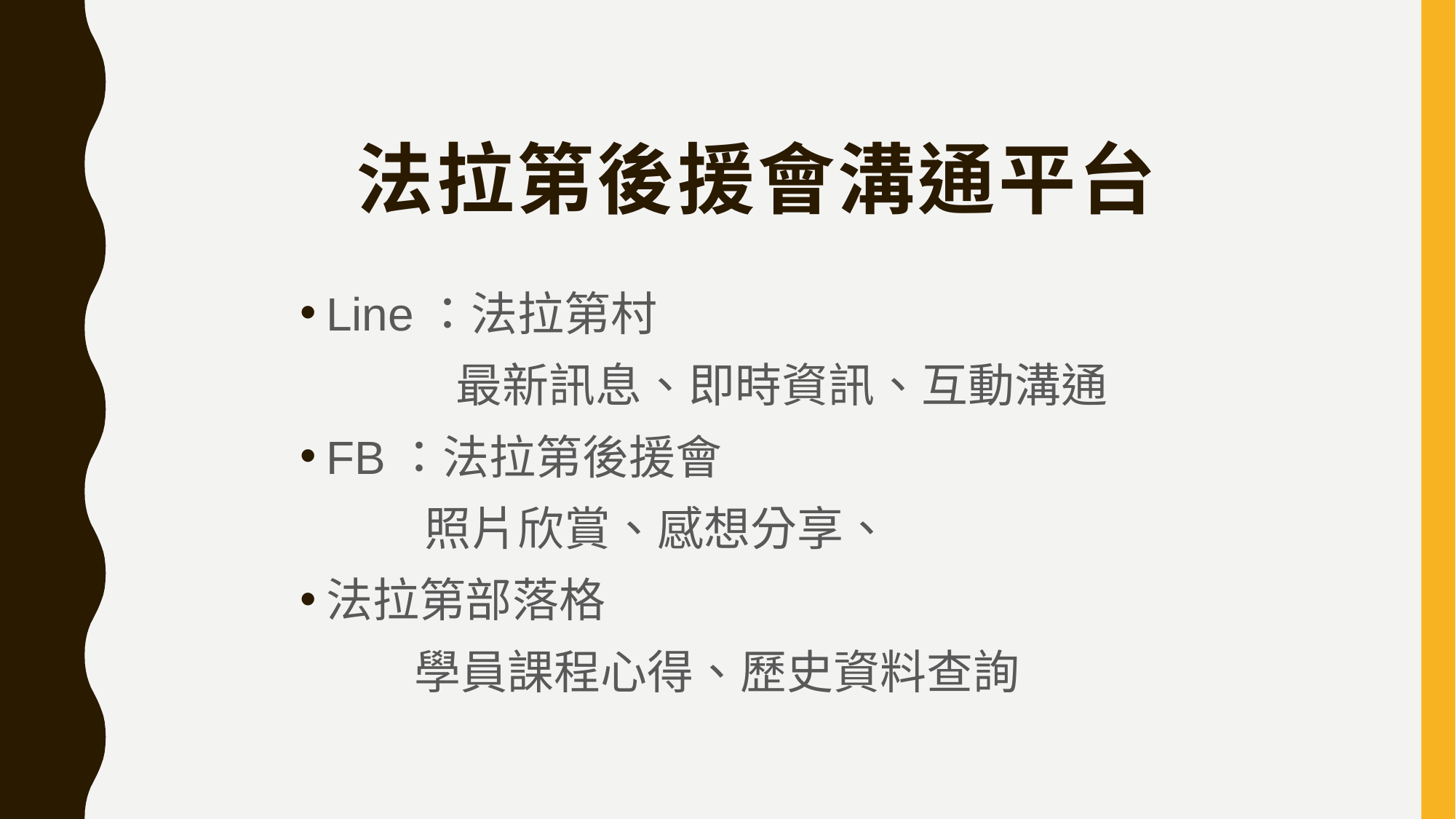

# 法拉第後援會溝通平台
Line：法拉第村
              最新訊息、即時資訊、互動溝通
FB：法拉第後援會
           照片欣賞、感想分享、
法拉第部落格
          學員課程心得、歷史資料查詢